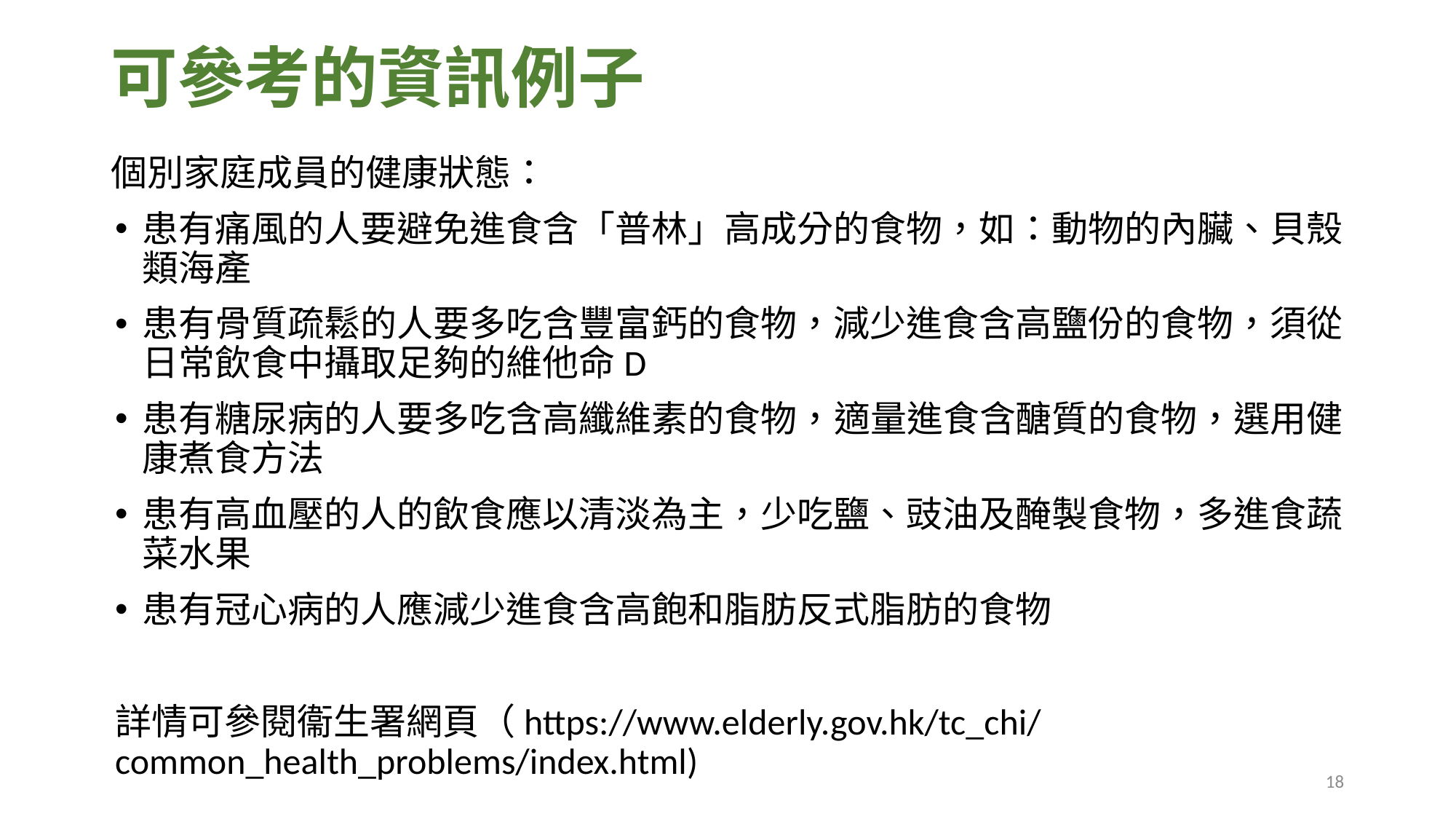

# 可參考的資訊例子
個別家庭成員的健康狀態：
患有痛風的人要避免進食含「普林」高成分的食物，如：動物的內臟、貝殼類海產
患有骨質疏鬆的人要多吃含豐富鈣的食物，減少進食含高鹽份的食物，須從日常飲食中攝取足夠的維他命D
患有糖尿病的人要多吃含高纖維素的食物，適量進食含醣質的食物，選用健康煮食方法
患有高血壓的人的飲食應以清淡為主，少吃鹽、豉油及醃製食物，多進食蔬菜水果
患有冠心病的人應減少進食含高飽和脂肪反式脂肪的食物

詳情可參閱衞生署網頁（https://www.elderly.gov.hk/tc_chi/common_health_problems/index.html)
18